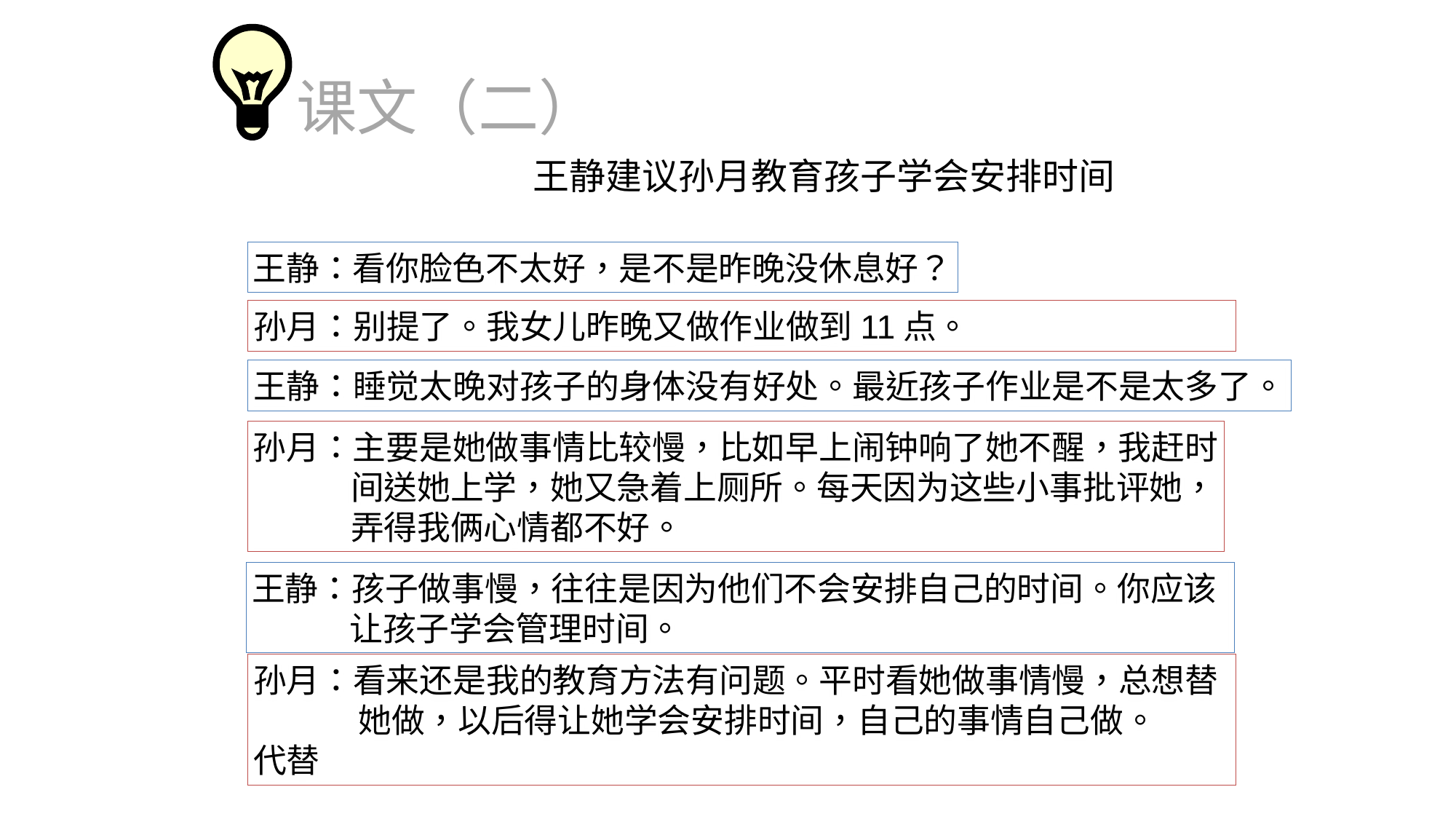

课文（二）
王静建议孙月教育孩子学会安排时间
王静：看你脸色不太好，是不是昨晚没休息好？
孙月：别提了。我女儿昨晚又做作业做到11点。
王静：睡觉太晚对孩子的身体没有好处。最近孩子作业是不是太多了。
孙月：主要是她做事情比较慢，比如早上闹钟响了她不醒，我赶时
            间送她上学，她又急着上厕所。每天因为这些小事批评她，
            弄得我俩心情都不好。
王静：孩子做事慢，往往是因为他们不会安排自己的时间。你应该
            让孩子学会管理时间。
孙月：看来还是我的教育方法有问题。平时看她做事情慢，总想替
             她做，以后得让她学会安排时间，自己的事情自己做。
代替